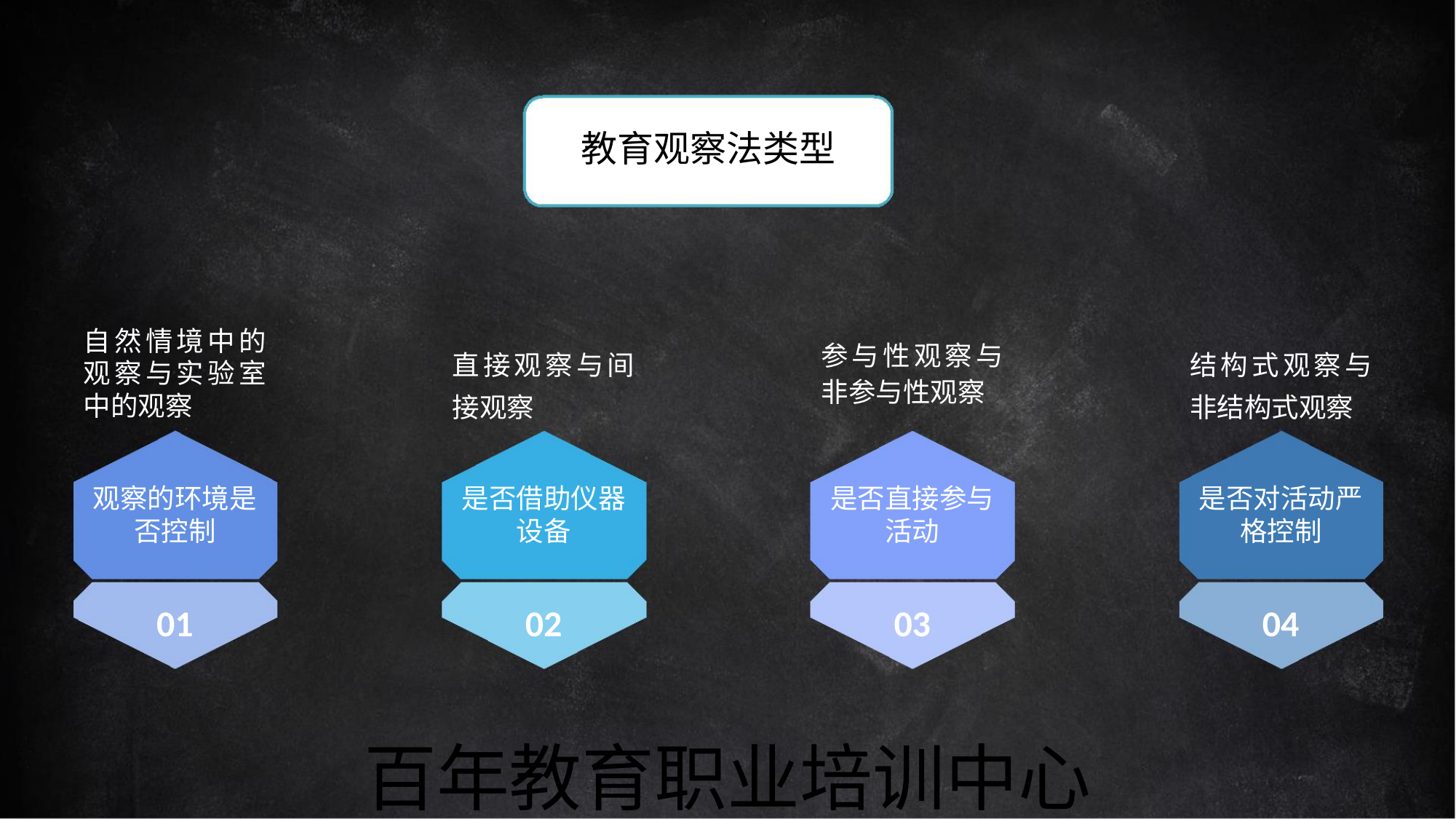

教育观察法类型
自然情境中的
观察与实验室
中的观察
参与性观察与
直接观察与间
接观察
结构式观察与
非结构式观察
非参与性观察
观察的环境是
否控制
是否借助仪器
设备
是否直接参与
活动
是否对活动严
格控制
01
02
03
04
百年教育职业培训中心